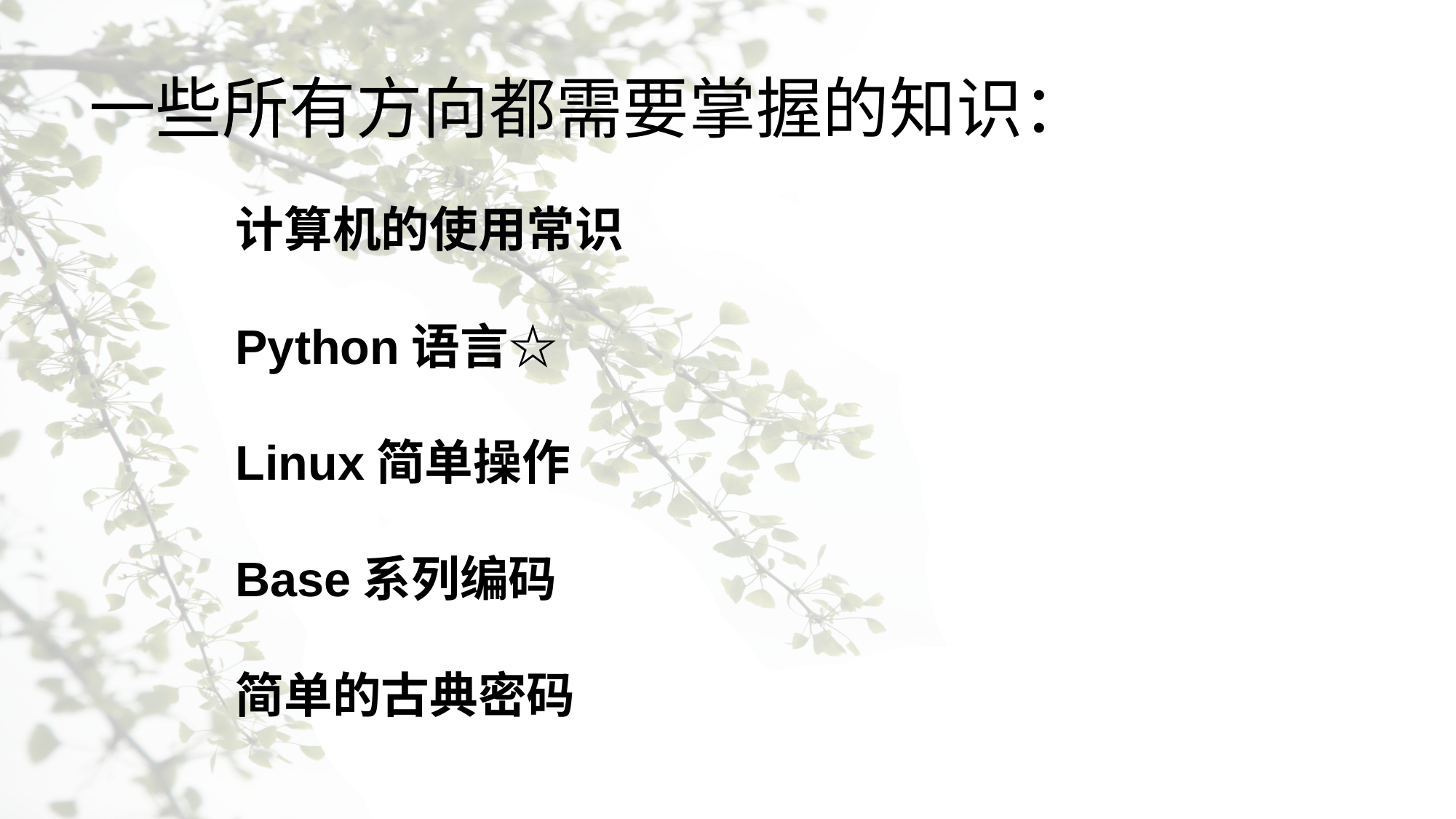

一些所有方向都需要掌握的知识：
计算机的使用常识

Python语言☆

Linux简单操作

Base系列编码

简单的古典密码